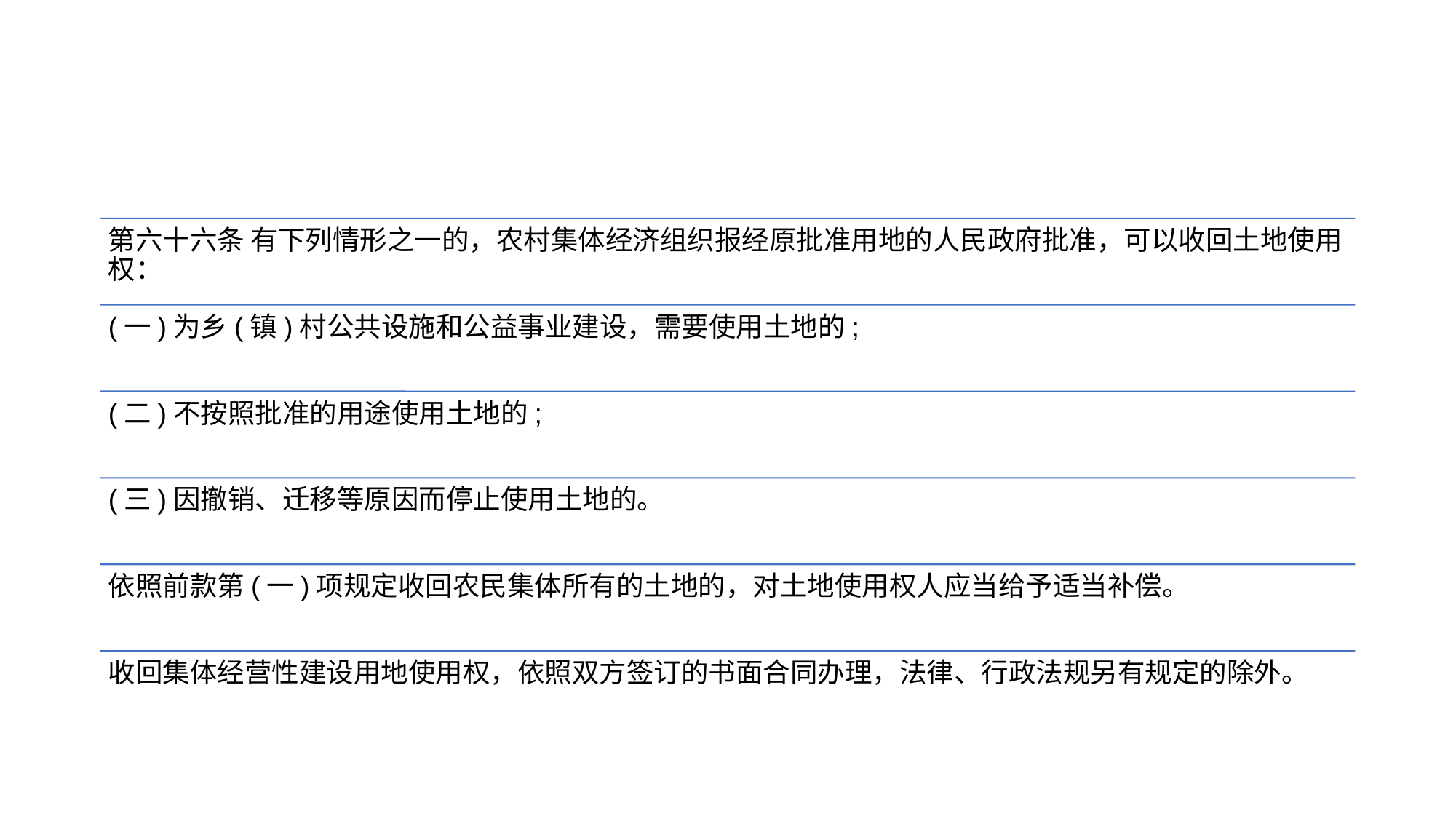

第六十六条 有下列情形之一的，农村集体经济组织报经原批准用地的人民政府批准，可以收回土地使用权：
(一)为乡(镇)村公共设施和公益事业建设，需要使用土地的;
(二)不按照批准的用途使用土地的;
(三)因撤销、迁移等原因而停止使用土地的。
依照前款第(一)项规定收回农民集体所有的土地的，对土地使用权人应当给予适当补偿。
收回集体经营性建设用地使用权，依照双方签订的书面合同办理，法律、行政法规另有规定的除外。